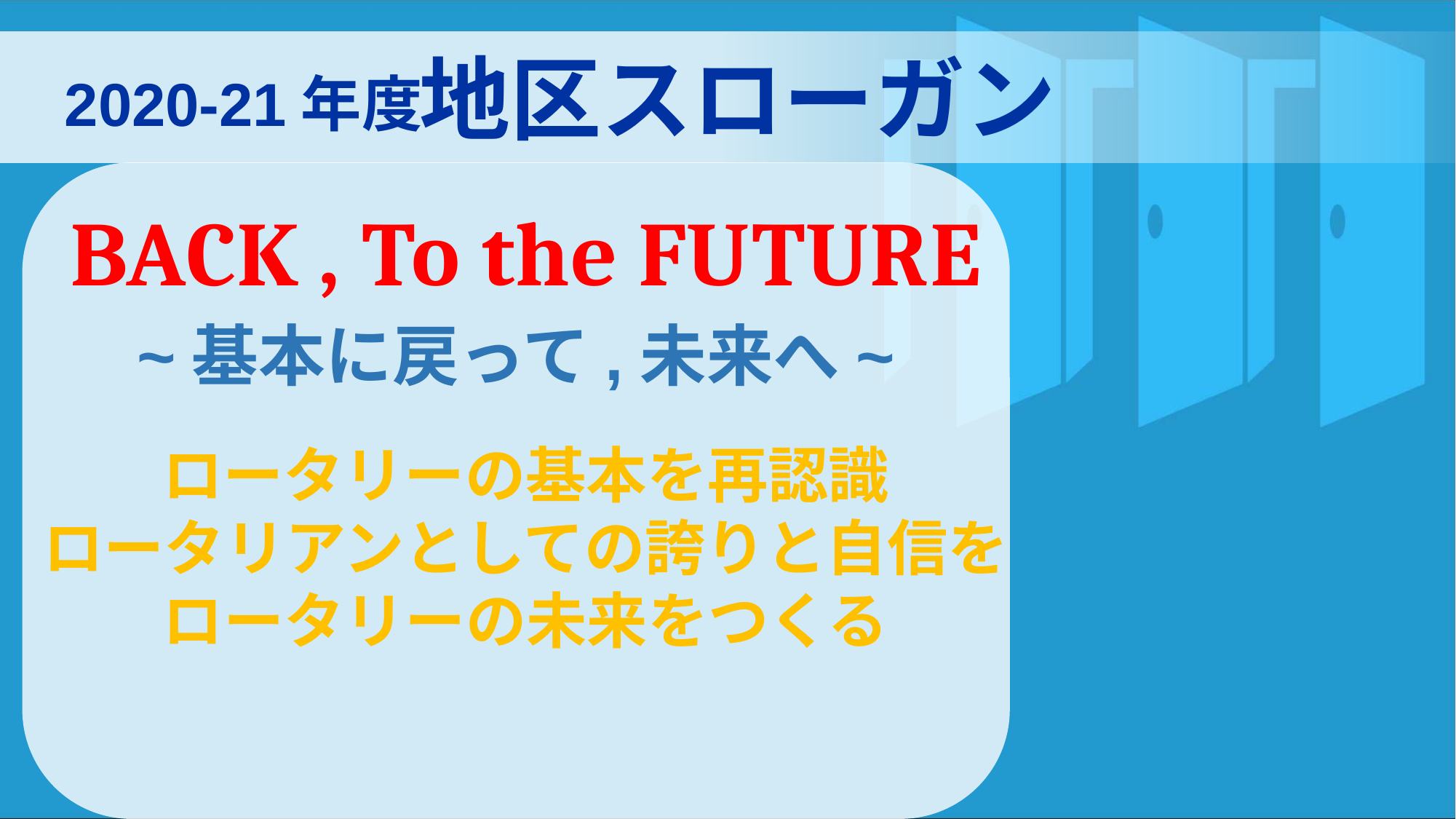

地区スローガン
2020-21年度

BACK , To the FUTURE
相手に寄り添う
奉仕の喜びを分かち合う
新たな友人ができた
喜びを分かち合う
~基本に戻って,未来へ~
ロータリーの基本を再認識
ロータリアンとしての誇りと自信を
ロータリーの未来をつくる